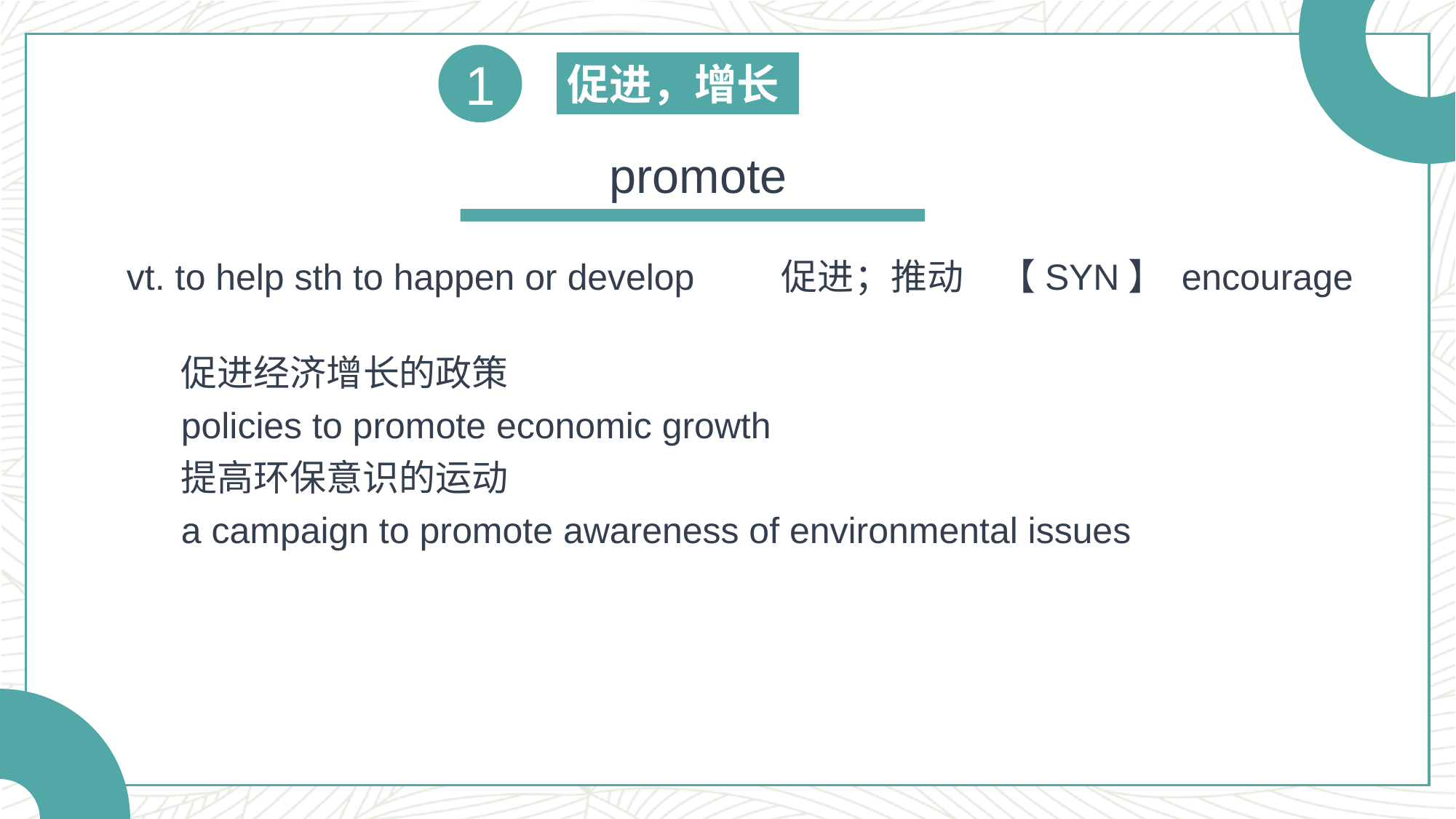

1
促进，增长
promote

vt. to help sth to happen or develop	促进；推动	【SYN】 encourage

促进经济增长的政策
policies to promote economic growth
提高环保意识的运动
a campaign to promote awareness of environmental issues